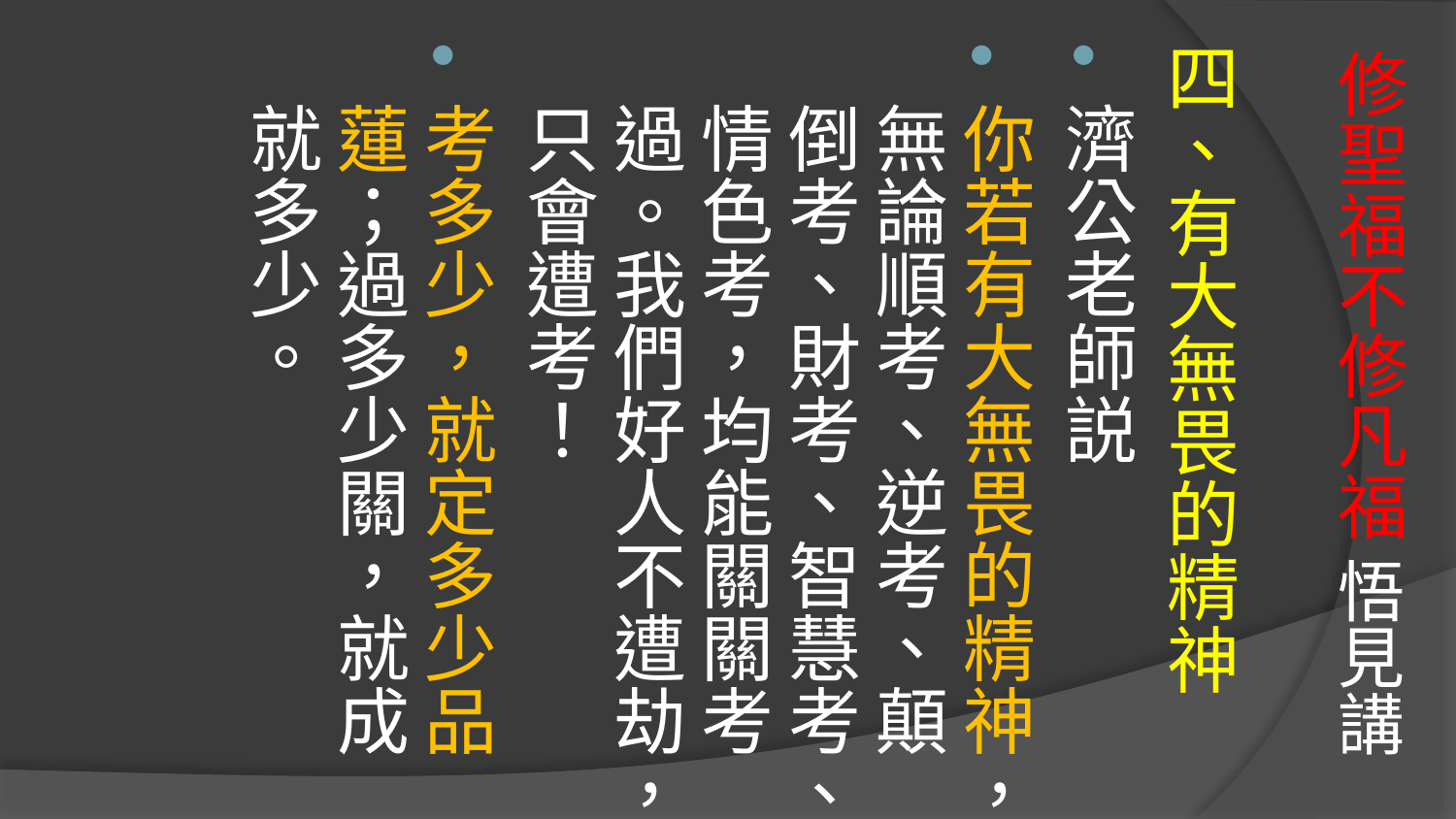

# 修聖福不修凡福 悟見講
四、有大無畏的精神
濟公老師説
你若有大無畏的精神，無論順考、逆考、顛倒考、財考、智慧考、情色考，均能關關考過。我們好人不遭劫，只會遭考！
考多少，就定多少品蓮；過多少關，就成就多少。